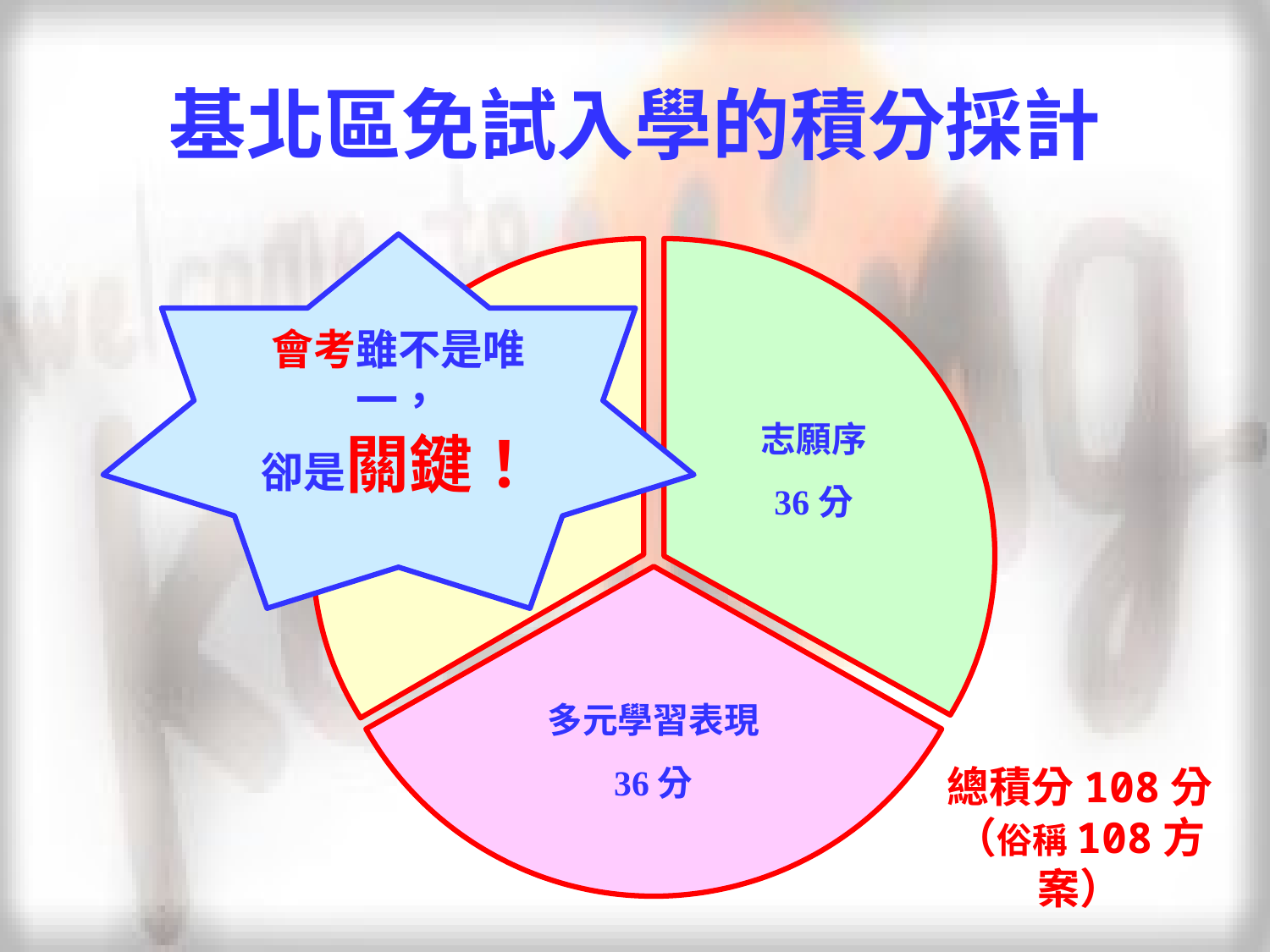

基北區免試入學的積分採計
會考雖不是唯一，
卻是關鍵！

國中教育會考
36分

志願序
36分

多元學習表現
36分
總積分108分
（俗稱108方案）